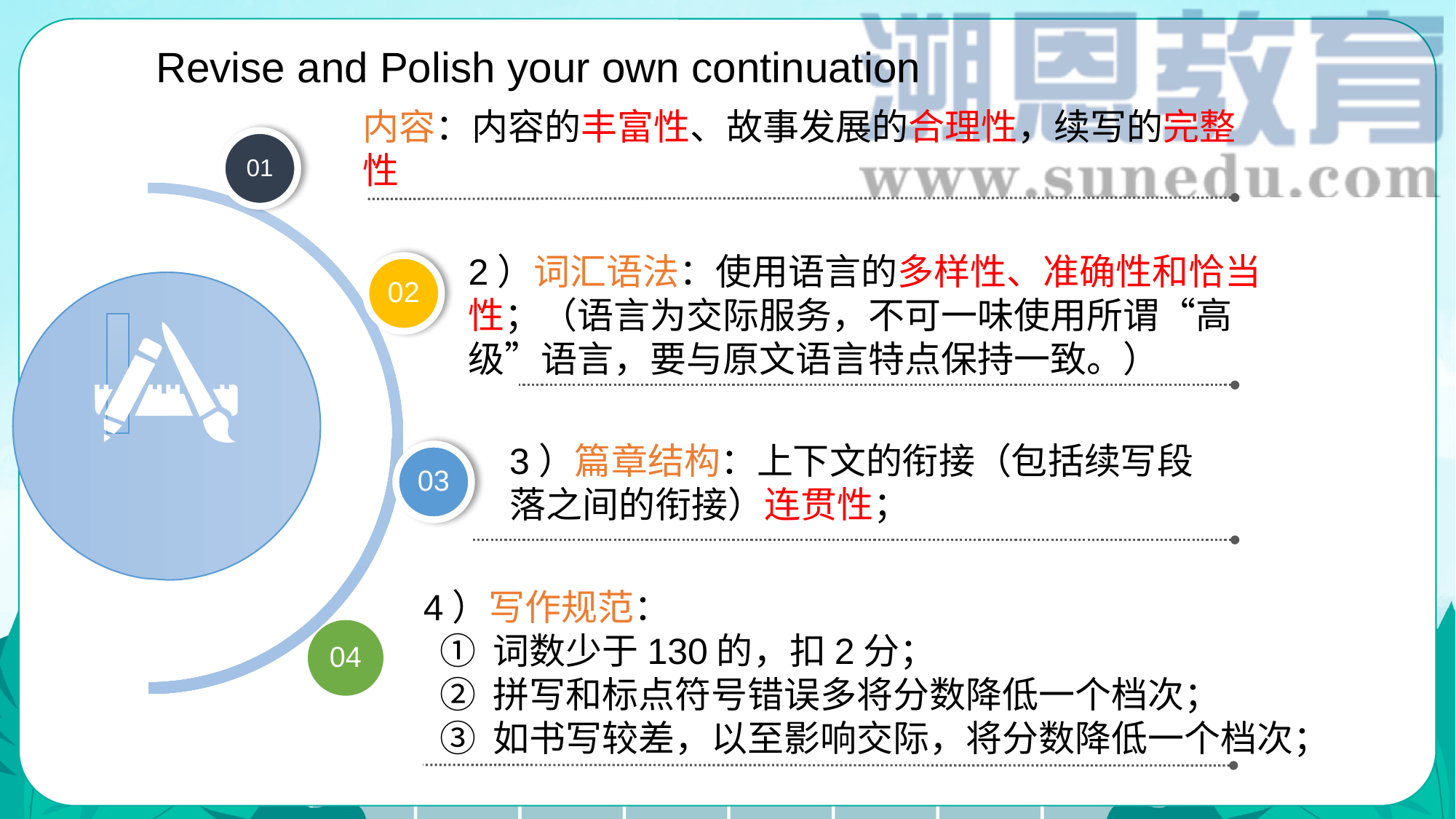

Revise and Polish your own continuation

内容：内容的丰富性、故事发展的合理性，续写的完整性
01

2）词汇语法：使用语言的多样性、准确性和恰当性；（语言为交际服务，不可一味使用所谓“高级”语言，要与原文语言特点保持一致。）
02

3）篇章结构：上下文的衔接（包括续写段落之间的衔接）连贯性；
03
4）写作规范：
  ① 词数少于130的，扣2分；
  ② 拼写和标点符号错误多将分数降低一个档次；
  ③ 如书写较差，以至影响交际，将分数降低一个档次；

04